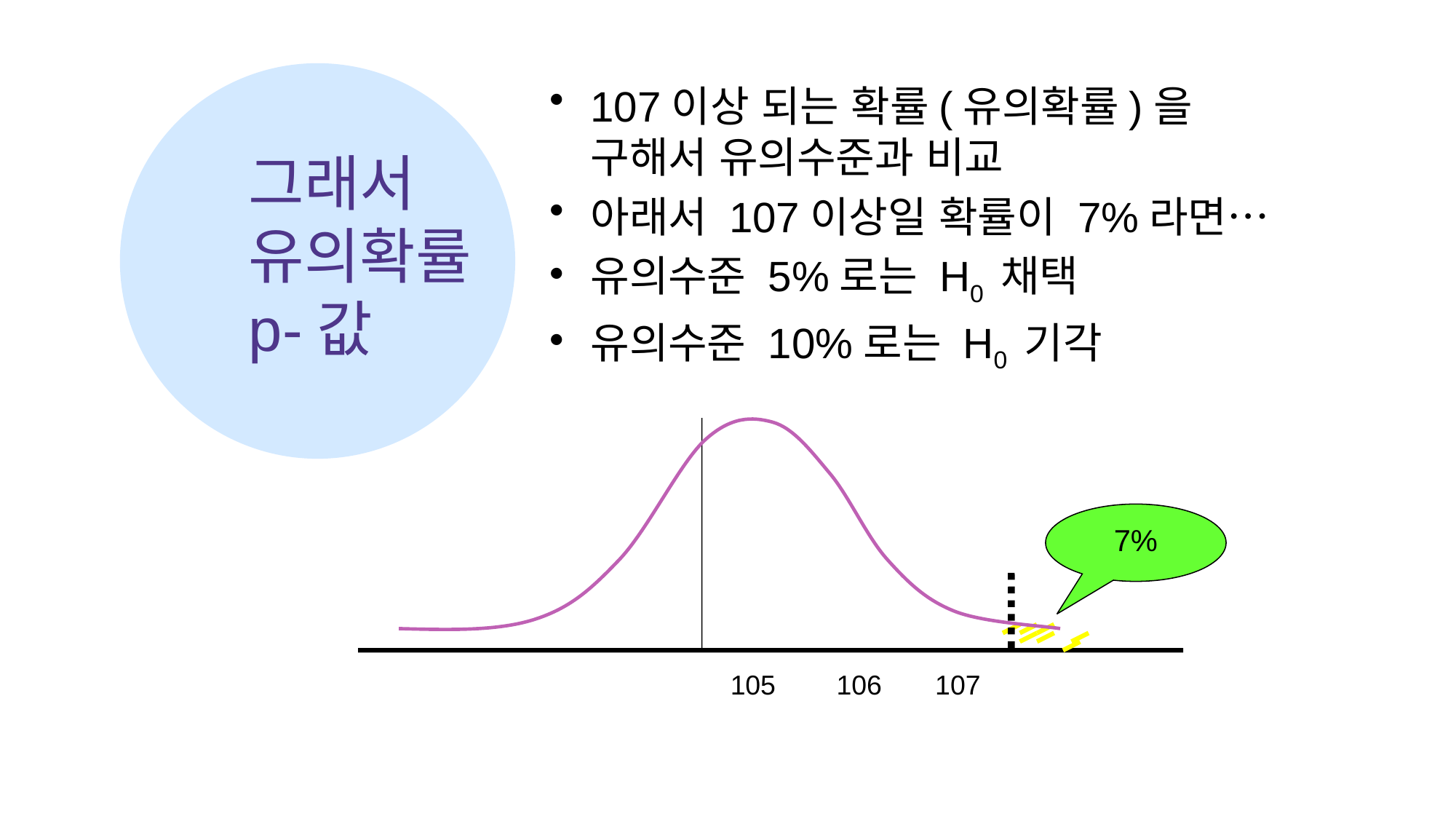

107이상 되는 확률(유의확률)을 구해서 유의수준과 비교
아래서 107이상일 확률이 7%라면…
유의수준 5%로는 H0 채택
유의수준 10%로는 H0 기각
# 그래서 유의확률 p-값

7%

105        106       107